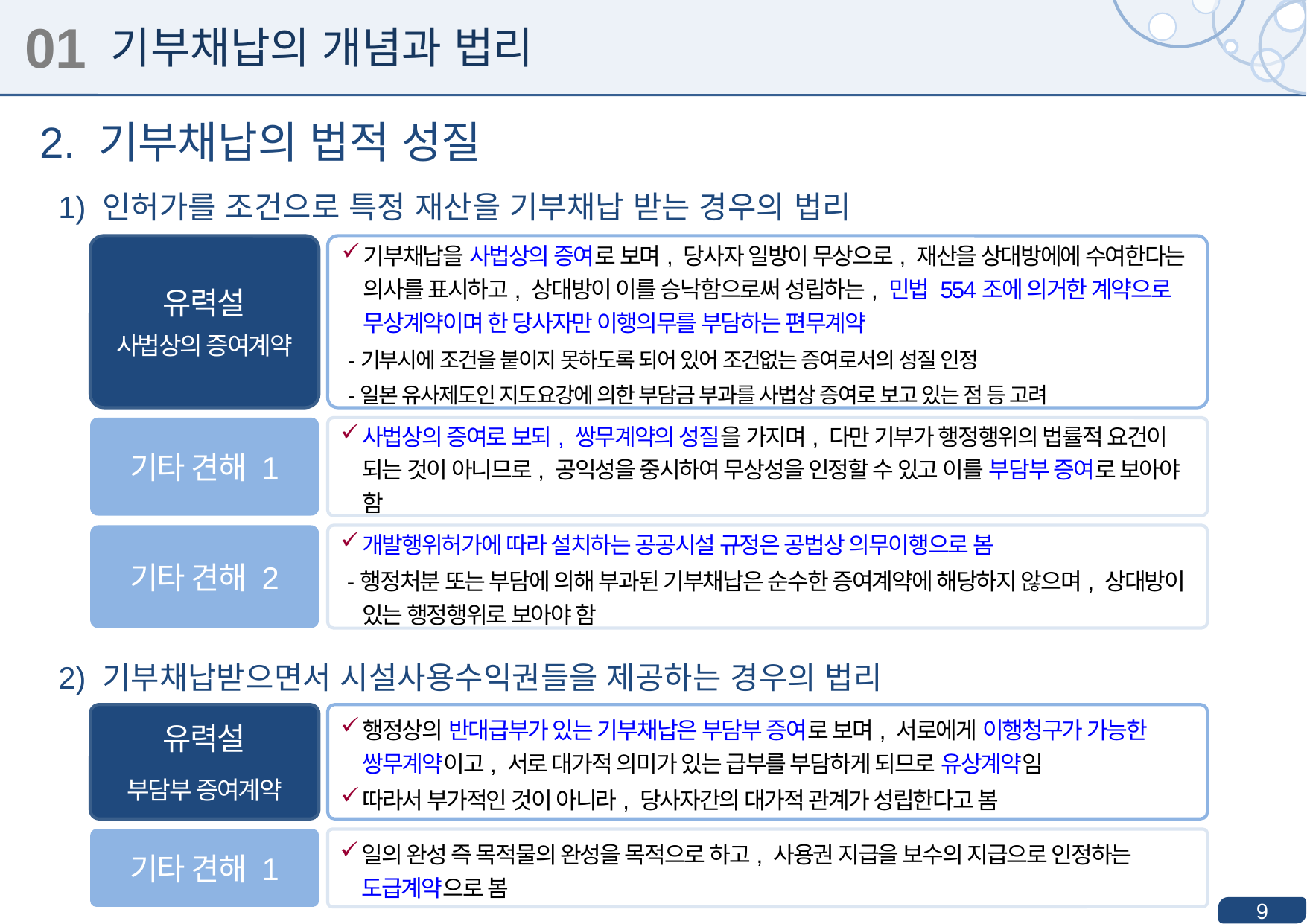

01
기부채납의 개념과 법리
2. 기부채납의 법적 성질
1) 인허가를 조건으로 특정 재산을 기부채납 받는 경우의 법리
유력설
사법상의 증여계약
기부채납을 사법상의 증여로 보며, 당사자 일방이 무상으로, 재산을 상대방에에 수여한다는 의사를 표시하고, 상대방이 이를 승낙함으로써 성립하는, 민법 554조에 의거한 계약으로 무상계약이며 한 당사자만 이행의무를 부담하는 편무계약
 -기부시에 조건을 붙이지 못하도록 되어 있어 조건없는 증여로서의 성질 인정
 -일본 유사제도인 지도요강에 의한 부담금 부과를 사법상 증여로 보고 있는 점 등 고려
기타 견해 1
사법상의 증여로 보되, 쌍무계약의 성질을 가지며, 다만 기부가 행정행위의 법률적 요건이 되는 것이 아니므로, 공익성을 중시하여 무상성을 인정할 수 있고 이를 부담부 증여로 보아야 함
기타 견해 2
개발행위허가에 따라 설치하는 공공시설 규정은 공법상 의무이행으로 봄
 -행정처분 또는 부담에 의해 부과된 기부채납은 순수한 증여계약에 해당하지 않으며, 상대방이 있는 행정행위로 보아야 함
2) 기부채납받으면서 시설사용수익권들을 제공하는 경우의 법리
유력설
부담부 증여계약
행정상의 반대급부가 있는 기부채납은 부담부 증여로 보며, 서로에게 이행청구가 가능한 쌍무계약이고, 서로 대가적 의미가 있는 급부를 부담하게 되므로 유상계약임
따라서 부가적인 것이 아니라, 당사자간의 대가적 관계가 성립한다고 봄
기타 견해 1
일의 완성 즉 목적물의 완성을 목적으로 하고, 사용권 지급을 보수의 지급으로 인정하는 도급계약으로 봄
9